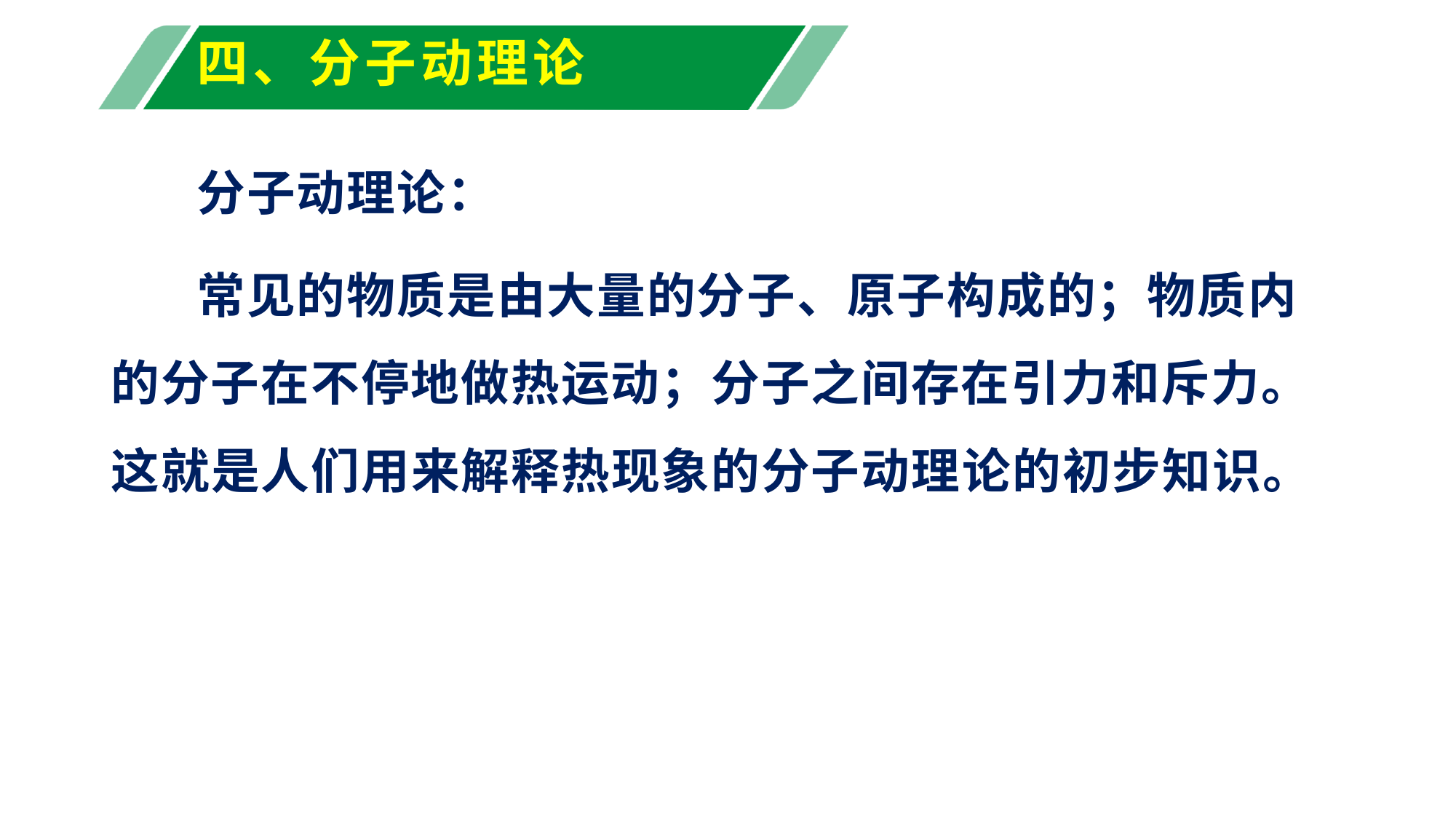

# 四、分子动理论
分子动理论：
常见的物质是由大量的分子、原子构成的；物质内的分子在不停地做热运动；分子之间存在引力和斥力。这就是人们用来解释热现象的分子动理论的初步知识。